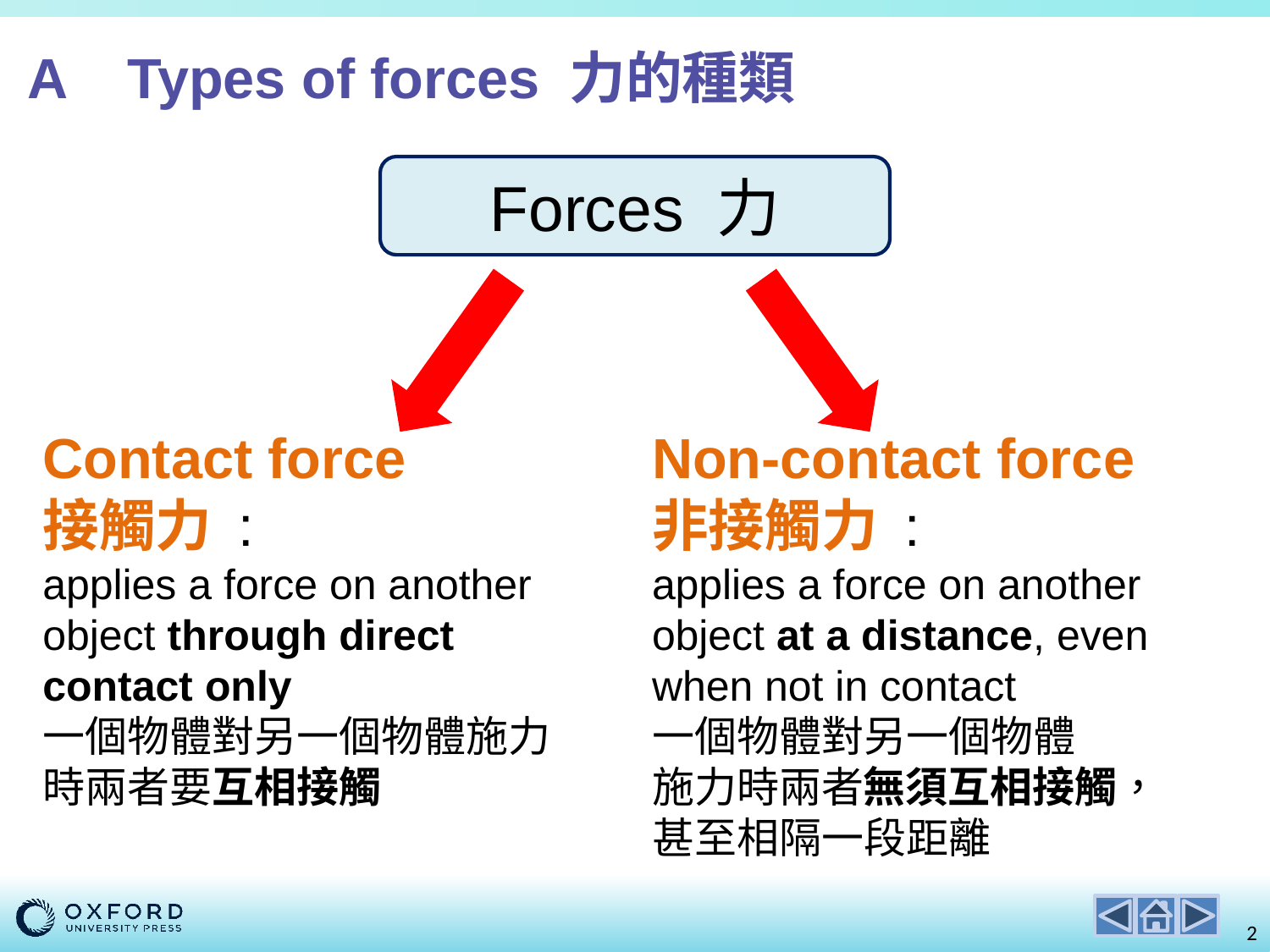

A	Types of forces 力的種類
Forces 力

Contact force
接觸力 :
applies a force on another object through direct contact only
一個物體對另一個物體施力時兩者要互相接觸

Non-contact force
非接觸力 :
applies a force on another object at a distance, even when not in contact
一個物體對另一個物體
施力時兩者無須互相接觸，
甚至相隔一段距離